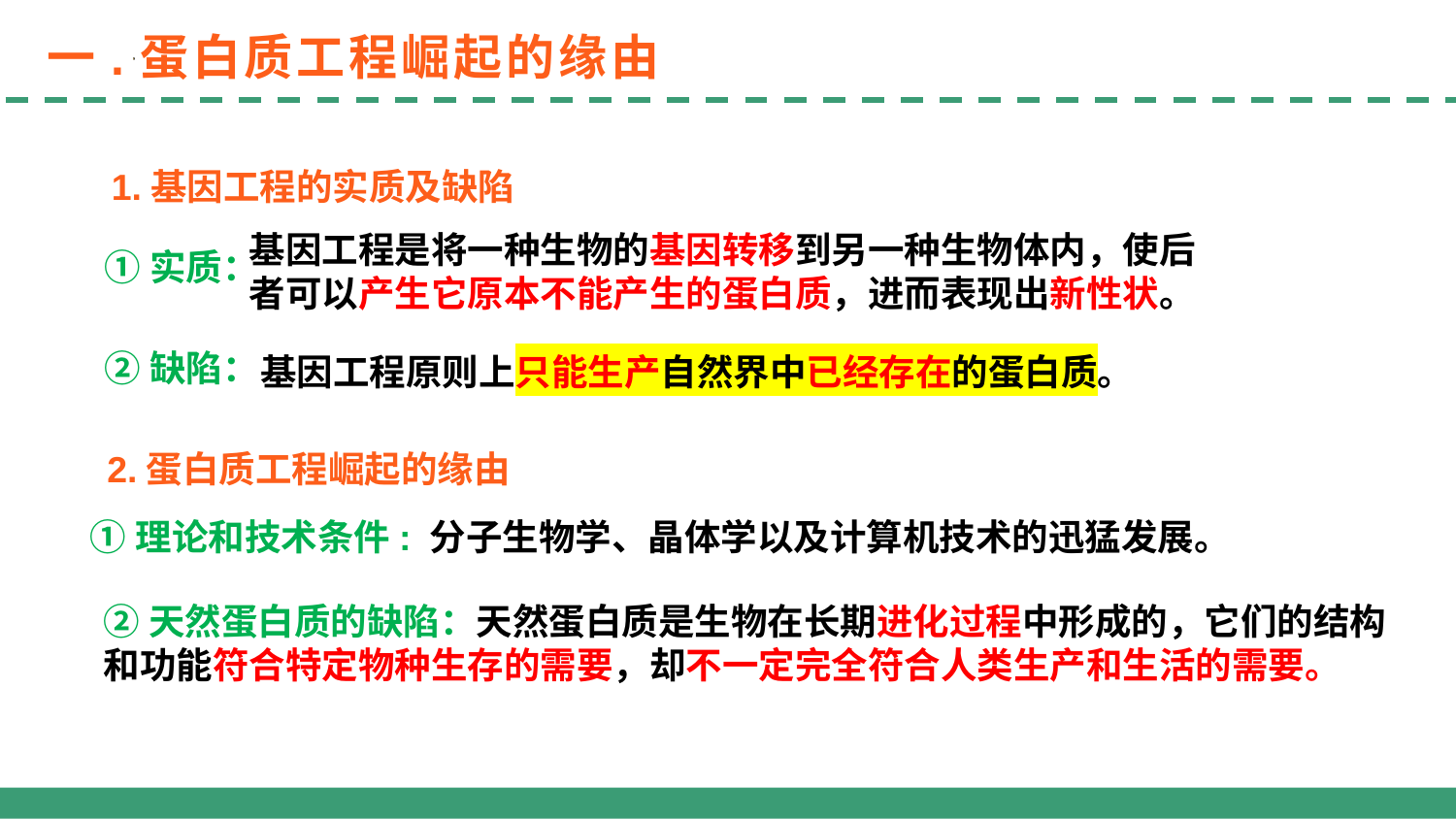

一.蛋白质工程崛起的缘由

01
1.基因工程的实质及缺陷
基因工程是将一种生物的基因转移到另一种生物体内，使后者可以产生它原本不能产生的蛋白质，进而表现出新性状。
①实质：
②缺陷：
基因工程原则上只能生产自然界中已经存在的蛋白质。
2.蛋白质工程崛起的缘由
①理论和技术条件: 分子生物学、晶体学以及计算机技术的迅猛发展。
②天然蛋白质的缺陷：天然蛋白质是生物在长期进化过程中形成的，它们的结构和功能符合特定物种生存的需要，却不一定完全符合人类生产和生活的需要。